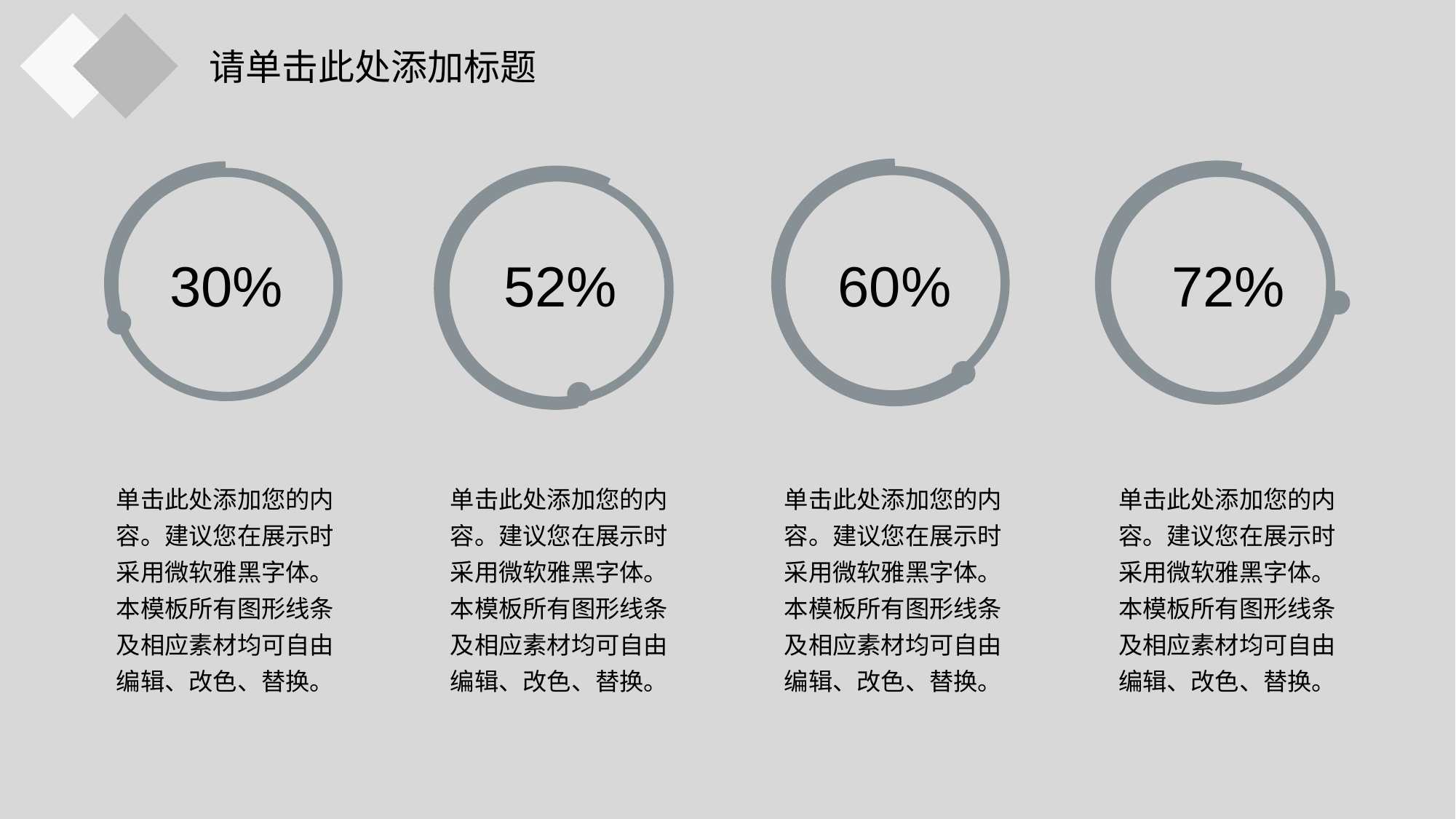

请单击此处添加标题

30%
52%
60%
72%

单击此处添加您的内容。建议您在展示时采用微软雅黑字体。本模板所有图形线条及相应素材均可自由编辑、改色、替换。
单击此处添加您的内容。建议您在展示时采用微软雅黑字体。本模板所有图形线条及相应素材均可自由编辑、改色、替换。
单击此处添加您的内容。建议您在展示时采用微软雅黑字体。本模板所有图形线条及相应素材均可自由编辑、改色、替换。
单击此处添加您的内容。建议您在展示时采用微软雅黑字体。本模板所有图形线条及相应素材均可自由编辑、改色、替换。